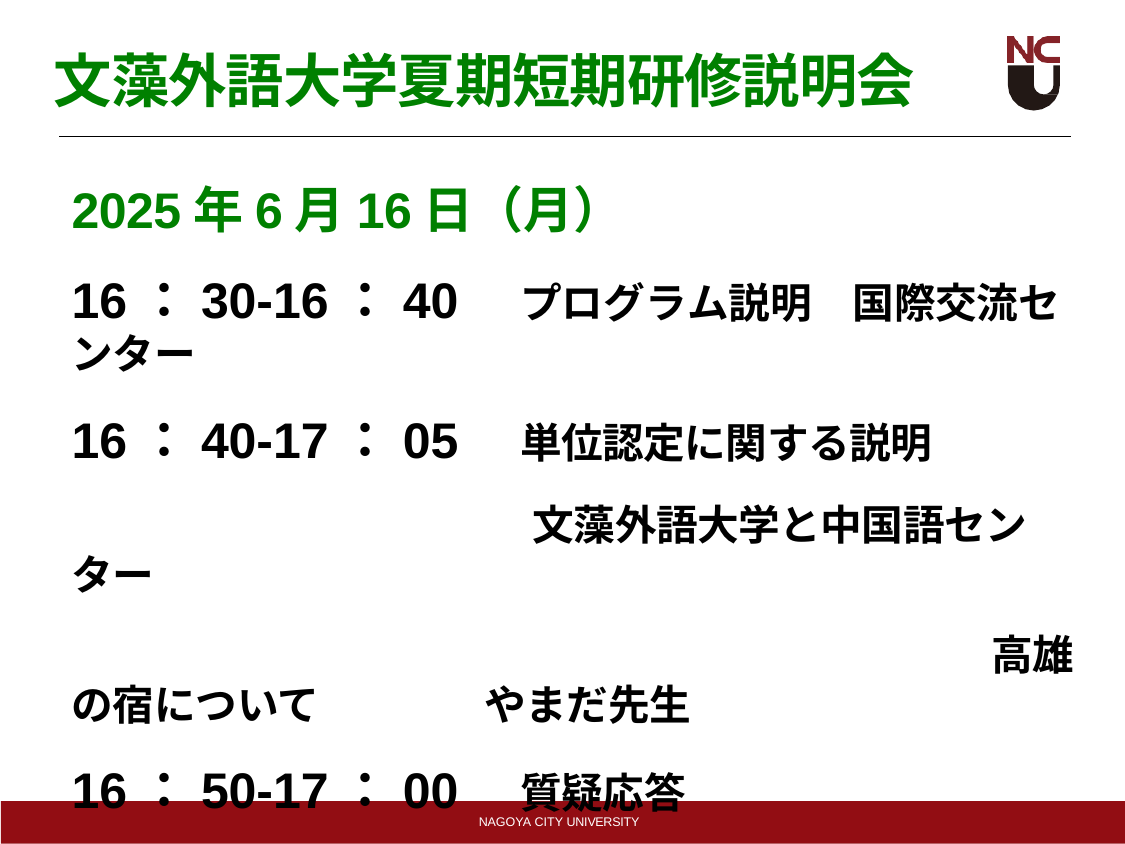

# 文藻外語大学夏期短期研修説明会
2025年6月16日（月）
16：30-16：40　プログラム説明　国際交流センター
16：40-17：05　単位認定に関する説明
　　　　　　　　　 　　文藻外語大学と中国語センター
		 高雄の宿について　　　　やまだ先生
16：50-17：00　質疑応答
NAGOYA CITY UNIVERSITY